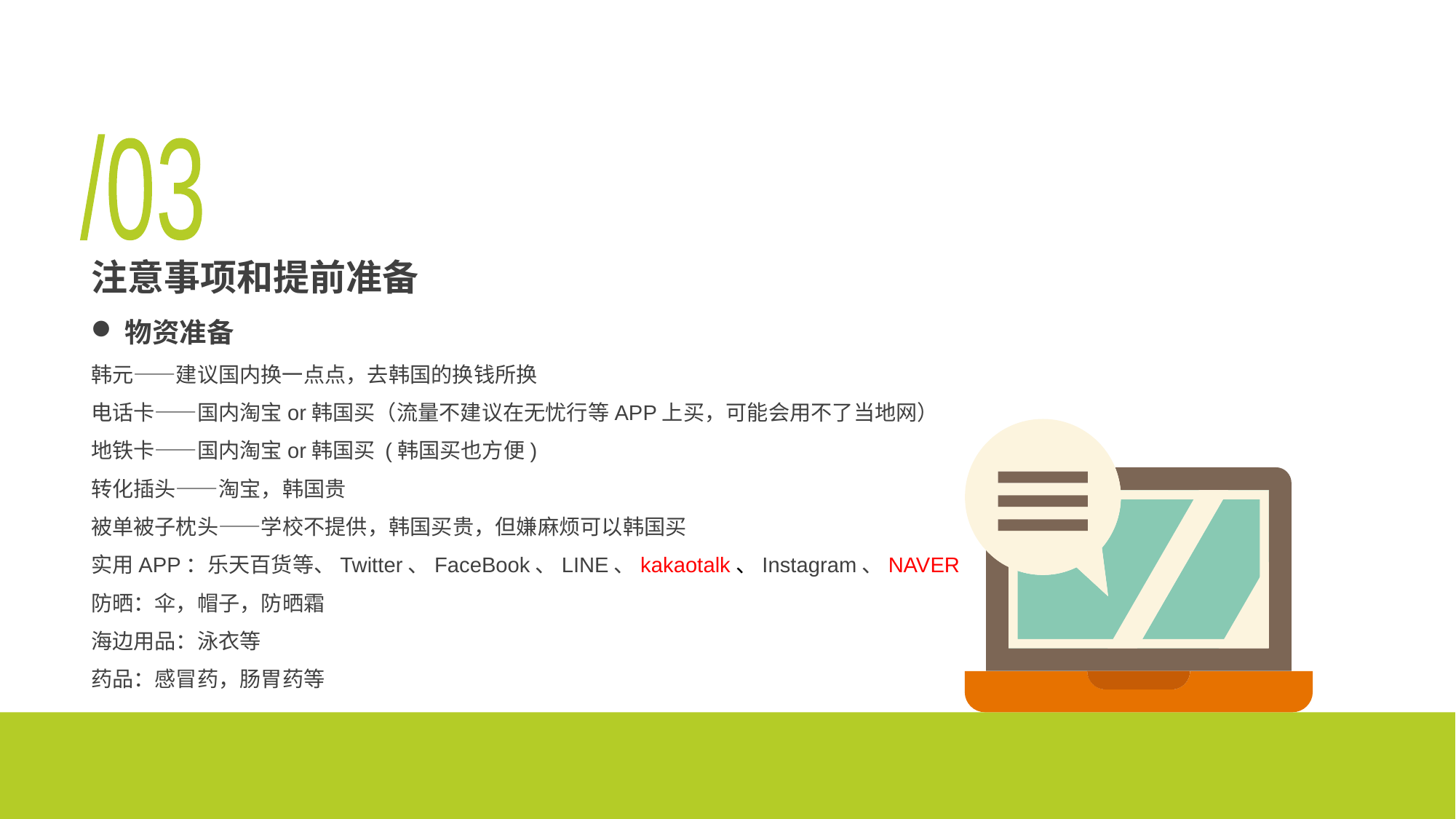

/03
# 注意事项和提前准备

物资准备
韩元——建议国内换一点点，去韩国的换钱所换
电话卡——国内淘宝or韩国买（流量不建议在无忧行等APP上买，可能会用不了当地网）
地铁卡——国内淘宝or韩国买 (韩国买也方便)
转化插头——淘宝，韩国贵
被单被子枕头——学校不提供，韩国买贵，但嫌麻烦可以韩国买
实用APP：乐天百货等、Twitter、FaceBook、LINE、kakaotalk、Instagram、NAVER
防晒：伞，帽子，防晒霜
海边用品：泳衣等
药品：感冒药，肠胃药等